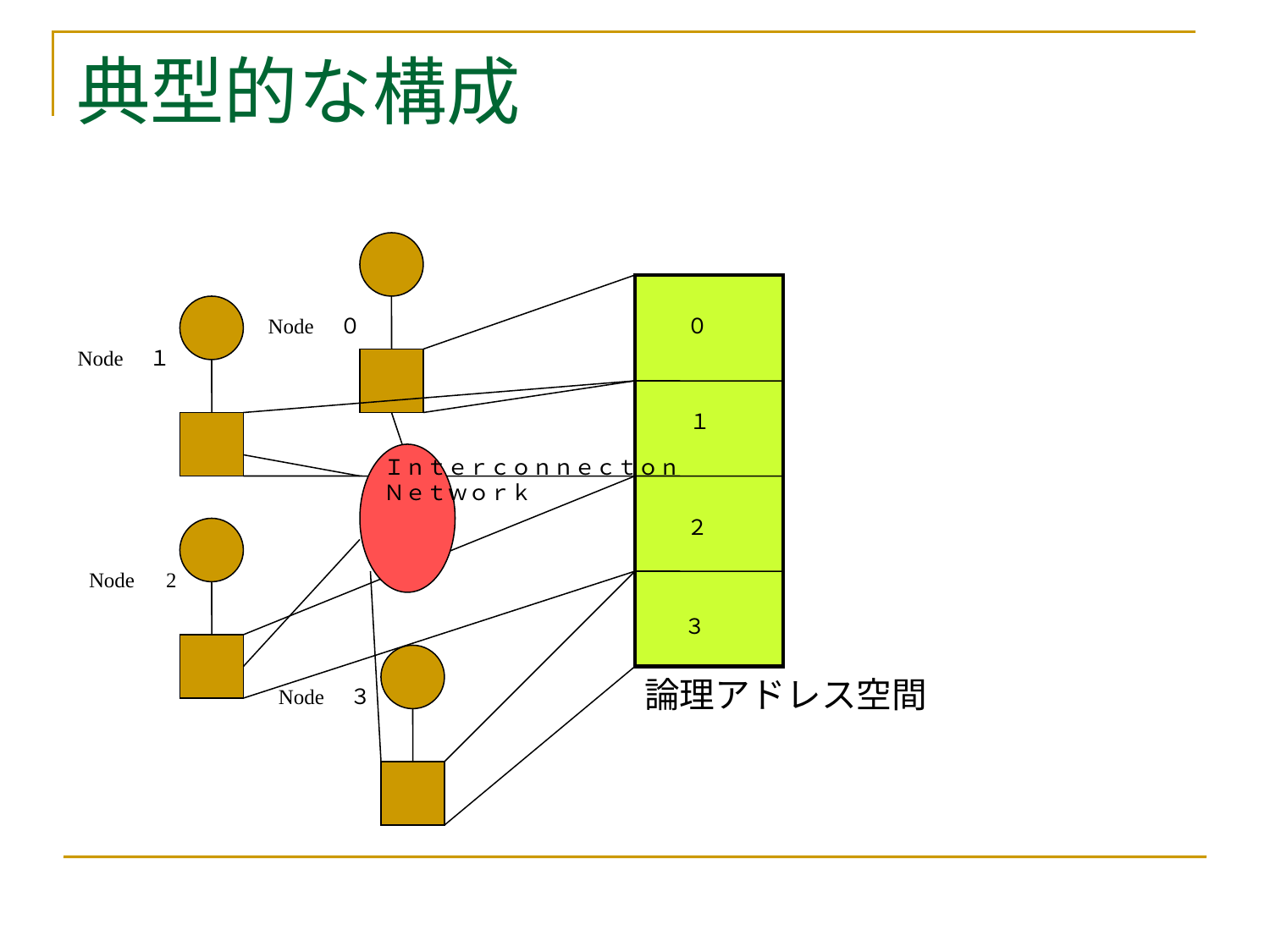

# 典型的な構成

Node　０
０
Node　１

１

Ｉｎｔｅｒｃｏｎｎｅｃｔｏｎ
Ｎｅｔｗｏｒｋ

２

Node　2

３

論理アドレス空間

Node　３